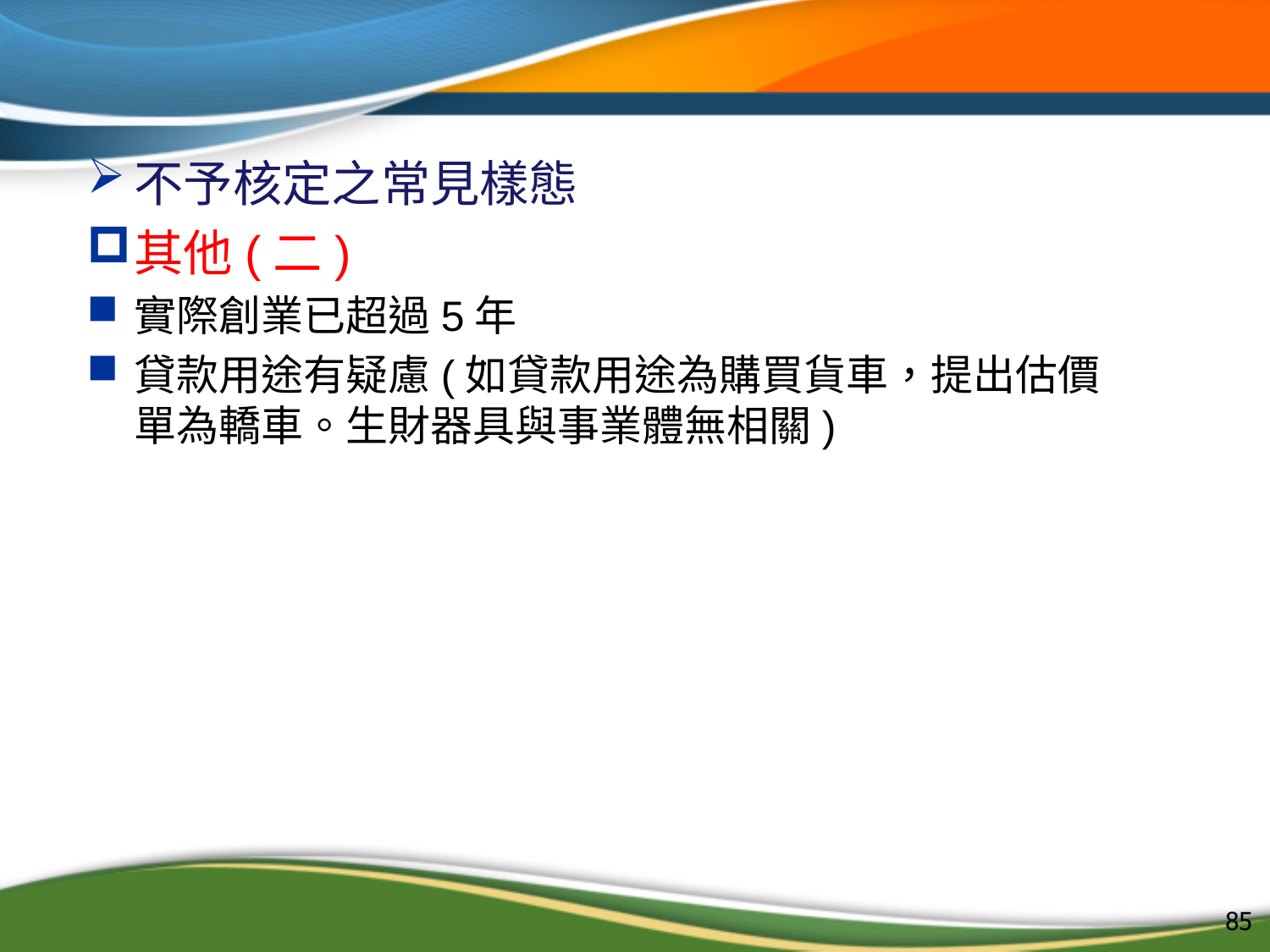

#
不予核定之常見樣態
其他(二)
實際創業已超過5年
貸款用途有疑慮(如貸款用途為購買貨車，提出估價單為轎車。生財器具與事業體無相關)

85